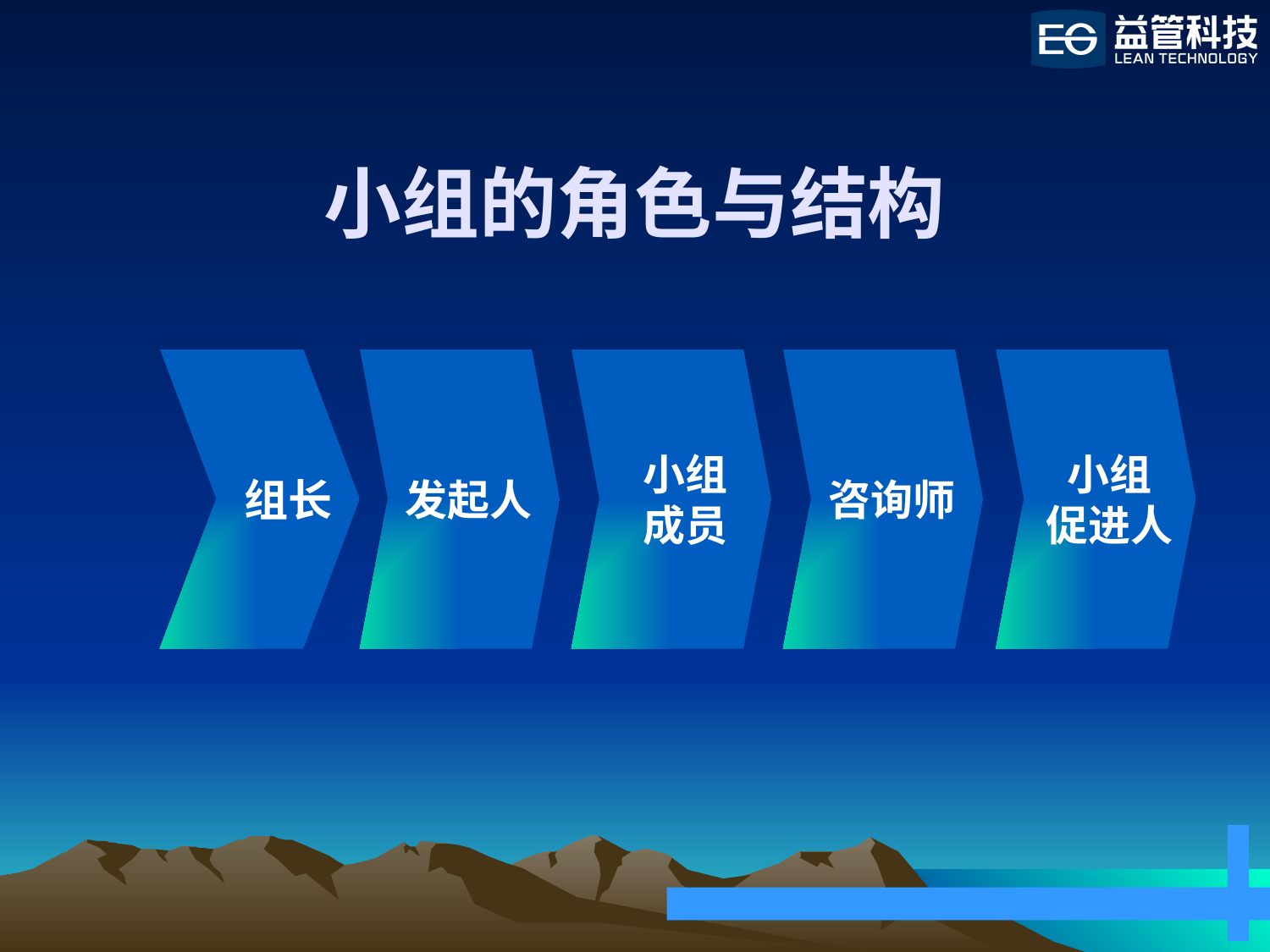

小组的角色与结构
  组长
发起人
小组
成员
咨询师
小组
促进人